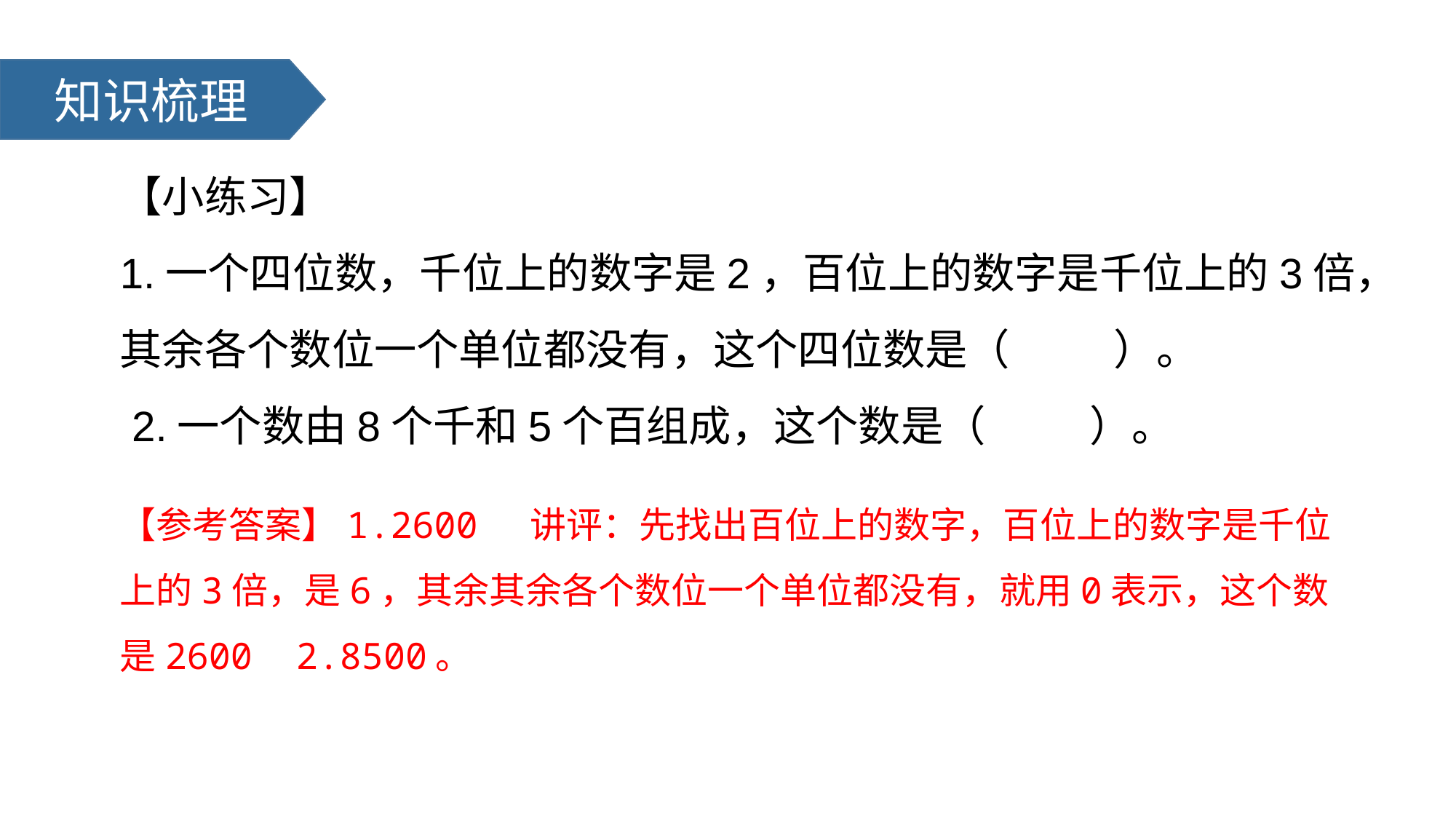

知识梳理
【小练习】
1.一个四位数，千位上的数字是2，百位上的数字是千位上的3倍，其余各个数位一个单位都没有，这个四位数是（           ）。
 2.一个数由8个千和5个百组成，这个数是（           ）。
【参考答案】1.2600  讲评：先找出百位上的数字，百位上的数字是千位上的3倍，是6，其余其余各个数位一个单位都没有，就用0表示，这个数是2600  2.8500。